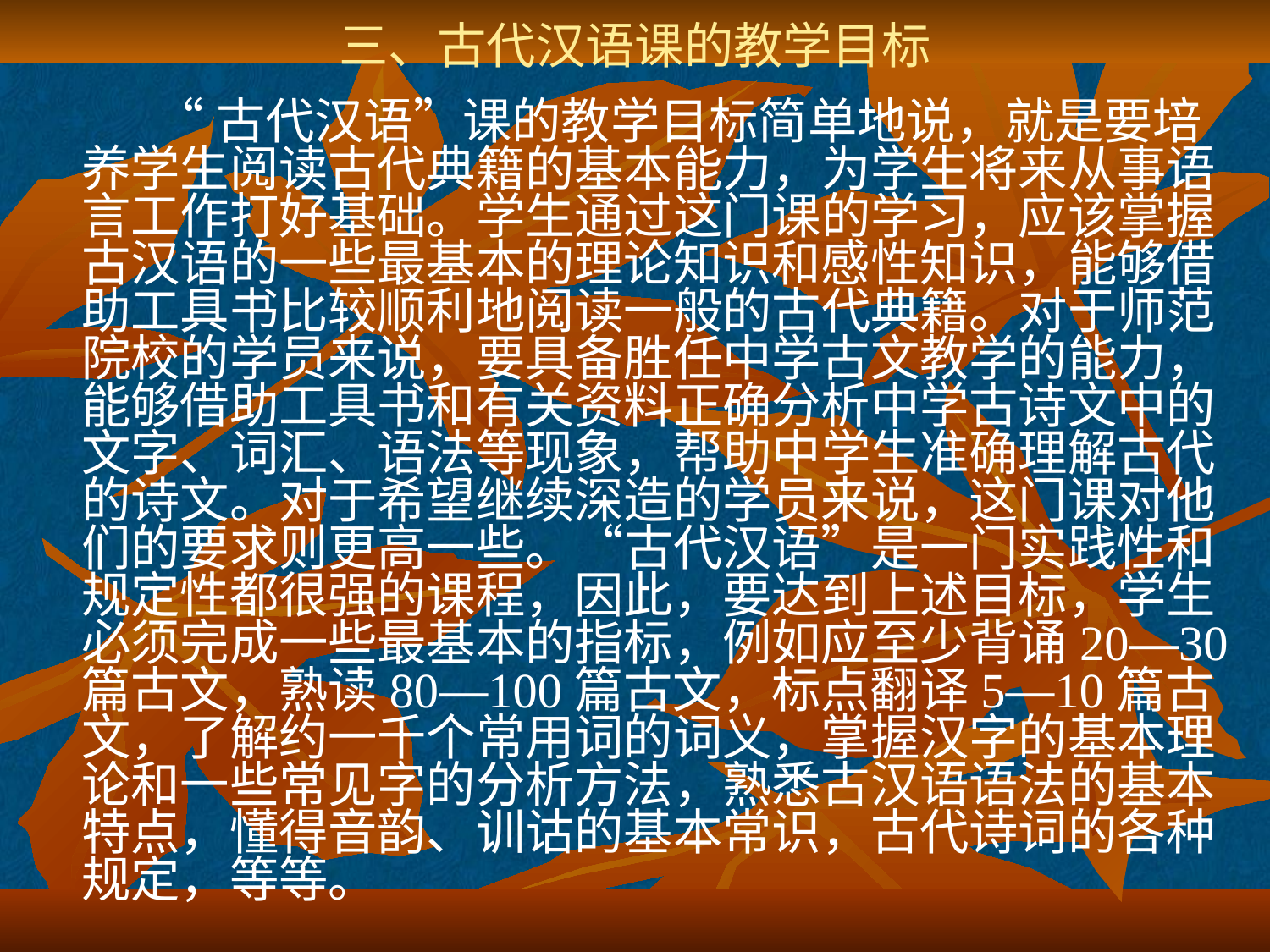

# 三、古代汉语课的教学目标
           “古代汉语”课的教学目标简单地说，就是要培养学生阅读古代典籍的基本能力，为学生将来从事语言工作打好基础。学生通过这门课的学习，应该掌握古汉语的一些最基本的理论知识和感性知识，能够借助工具书比较顺利地阅读一般的古代典籍。对于师范院校的学员来说，要具备胜任中学古文教学的能力，能够借助工具书和有关资料正确分析中学古诗文中的文字、词汇、语法等现象，帮助中学生准确理解古代的诗文。对于希望继续深造的学员来说，这门课对他们的要求则更高一些。“古代汉语”是一门实践性和规定性都很强的课程，因此，要达到上述目标，学生必须完成一些最基本的指标，例如应至少背诵20—30篇古文，熟读80—100篇古文，标点翻译5—10篇古文，了解约一千个常用词的词义，掌握汉字的基本理论和一些常见字的分析方法，熟悉古汉语语法的基本特点，懂得音韵、训诂的基本常识，古代诗词的各种规定，等等。